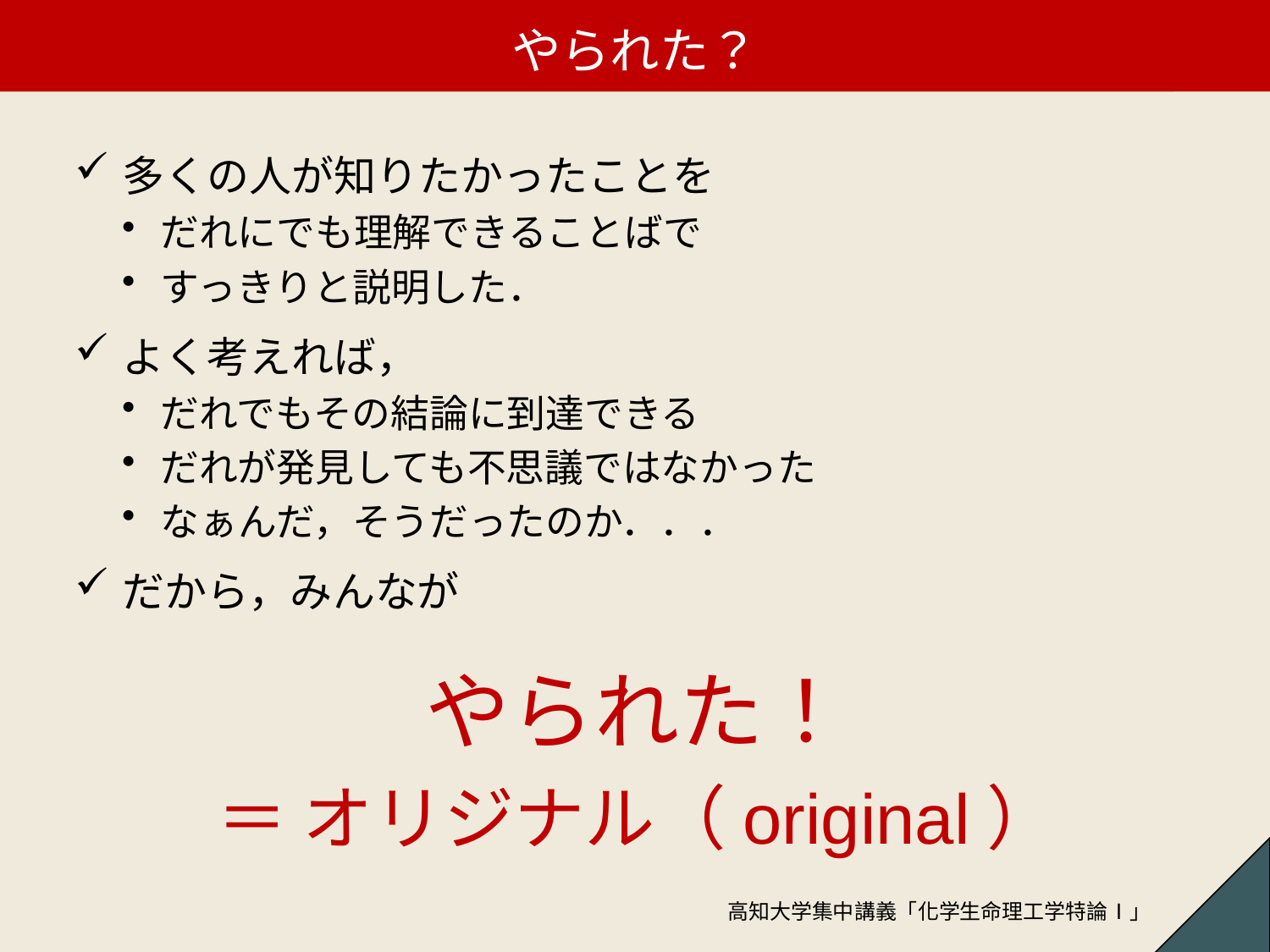

# ラングミュアの業績
やられた？
多くの人が知りたかったことを
だれにでも理解できることばで
すっきりと説明した．
よく考えれば，
だれでもその結論に到達できる
だれが発見しても不思議ではなかった
なぁんだ，そうだったのか．．．
だから，みんなが
やられた！
＝ オリジナル（original）